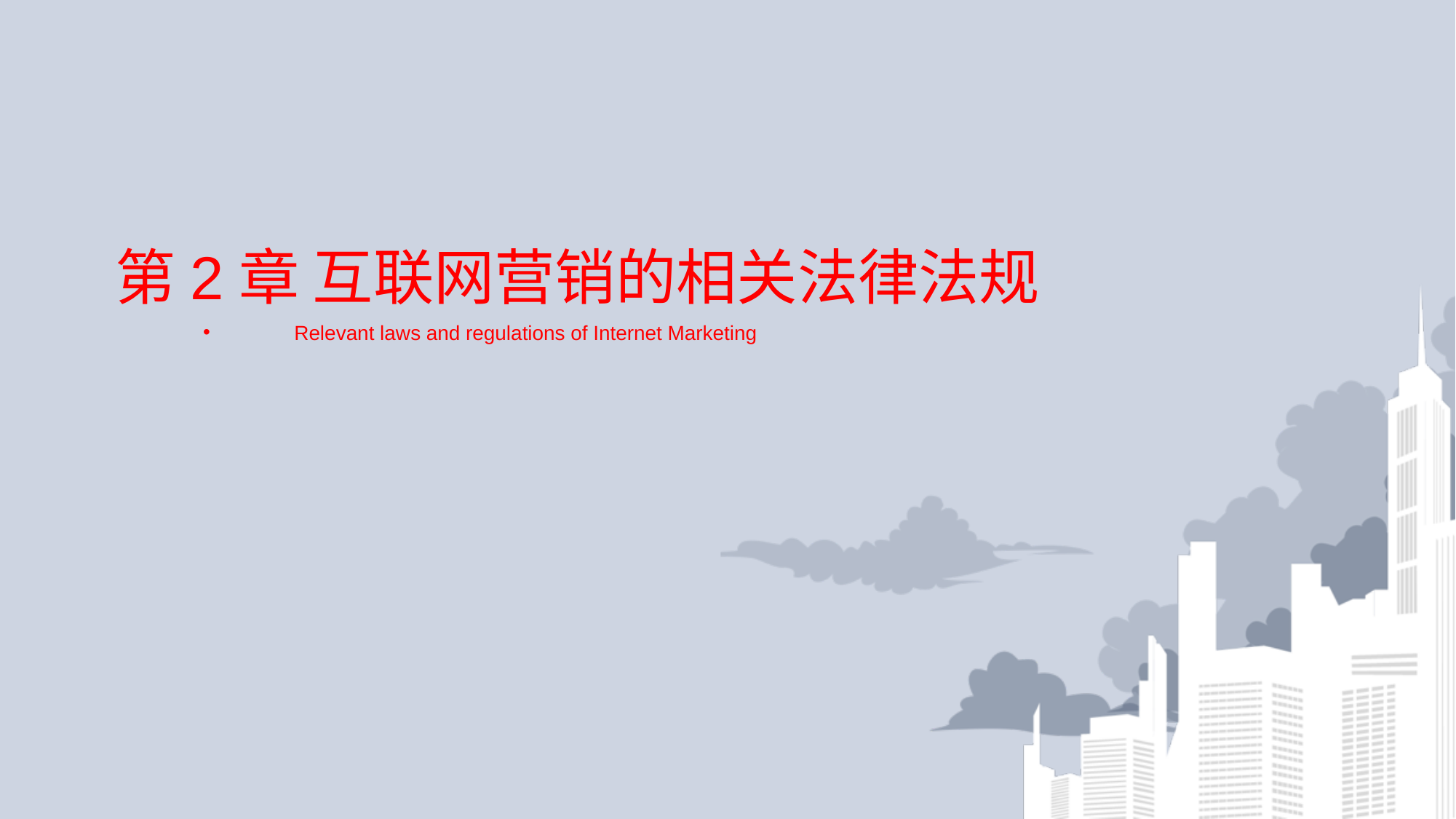

# 第2章 互联网营销的相关法律法规
Relevant laws and regulations of Internet Marketing